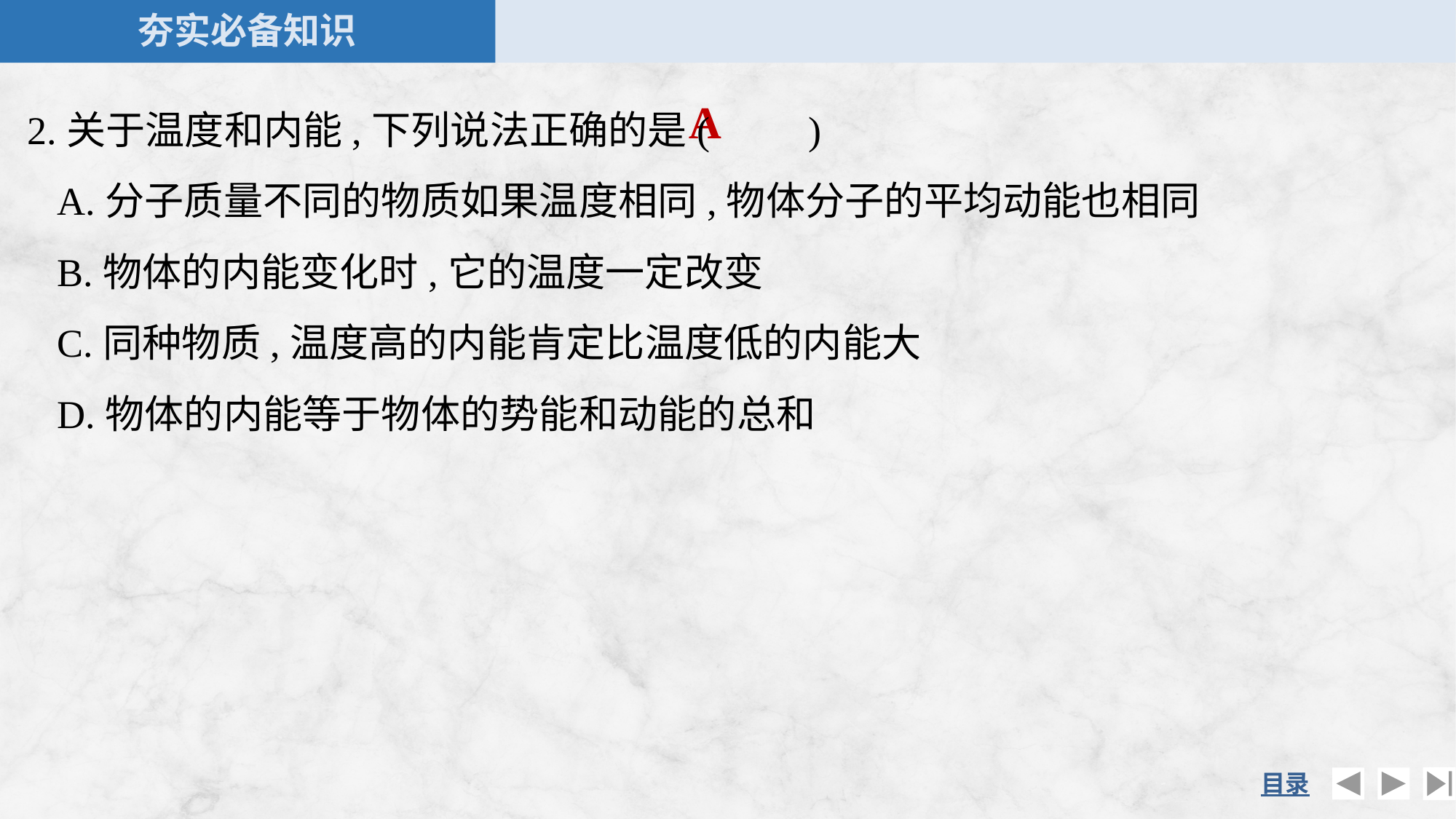

2.关于温度和内能,下列说法正确的是(　　)
A.分子质量不同的物质如果温度相同,物体分子的平均动能也相同
B.物体的内能变化时,它的温度一定改变
C.同种物质,温度高的内能肯定比温度低的内能大
D.物体的内能等于物体的势能和动能的总和
A